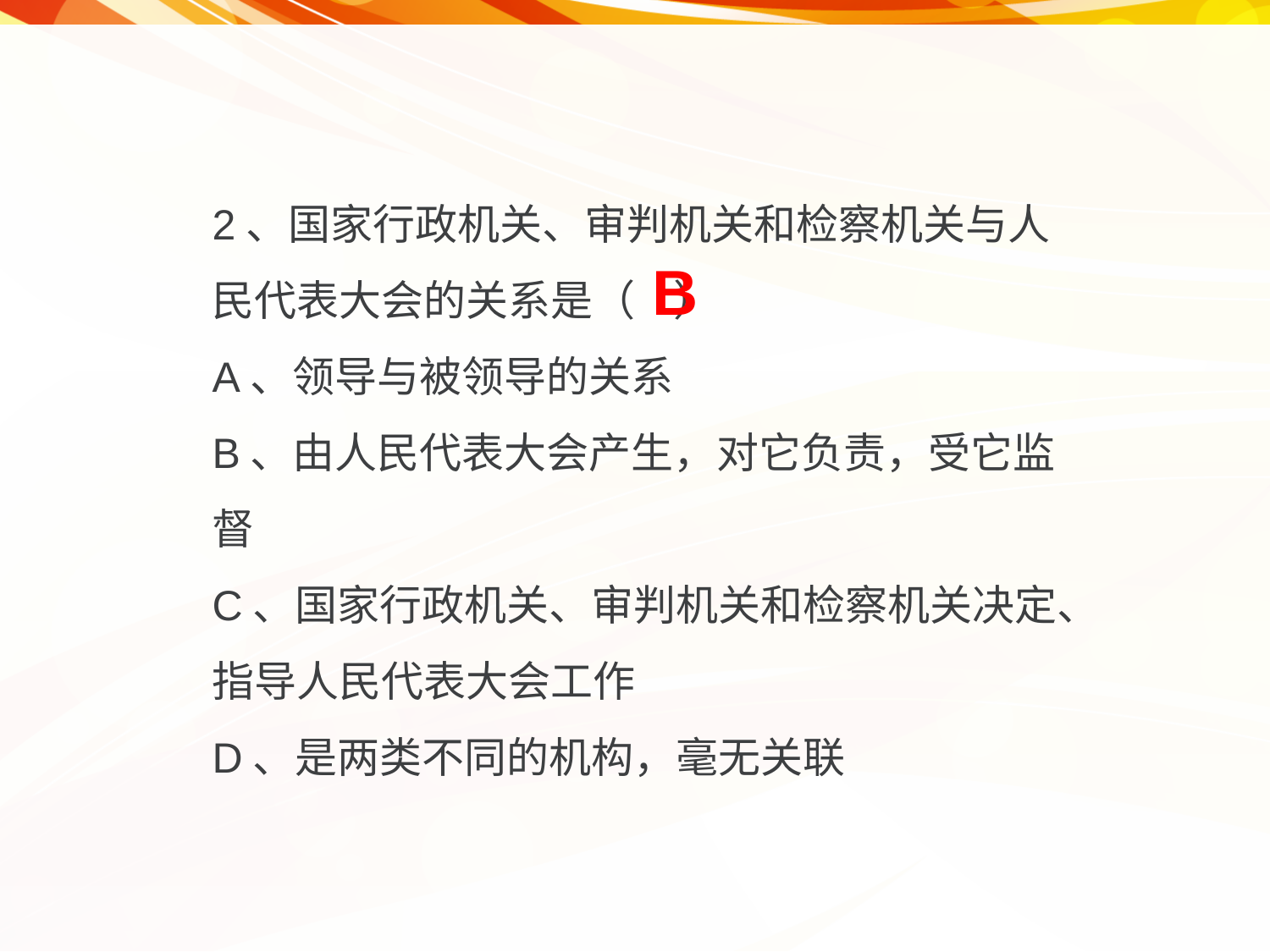

2、国家行政机关、审判机关和检察机关与人民代表大会的关系是（    ）
A、领导与被领导的关系
B、由人民代表大会产生，对它负责，受它监督
C、国家行政机关、审判机关和检察机关决定、指导人民代表大会工作
D、是两类不同的机构，毫无关联
B